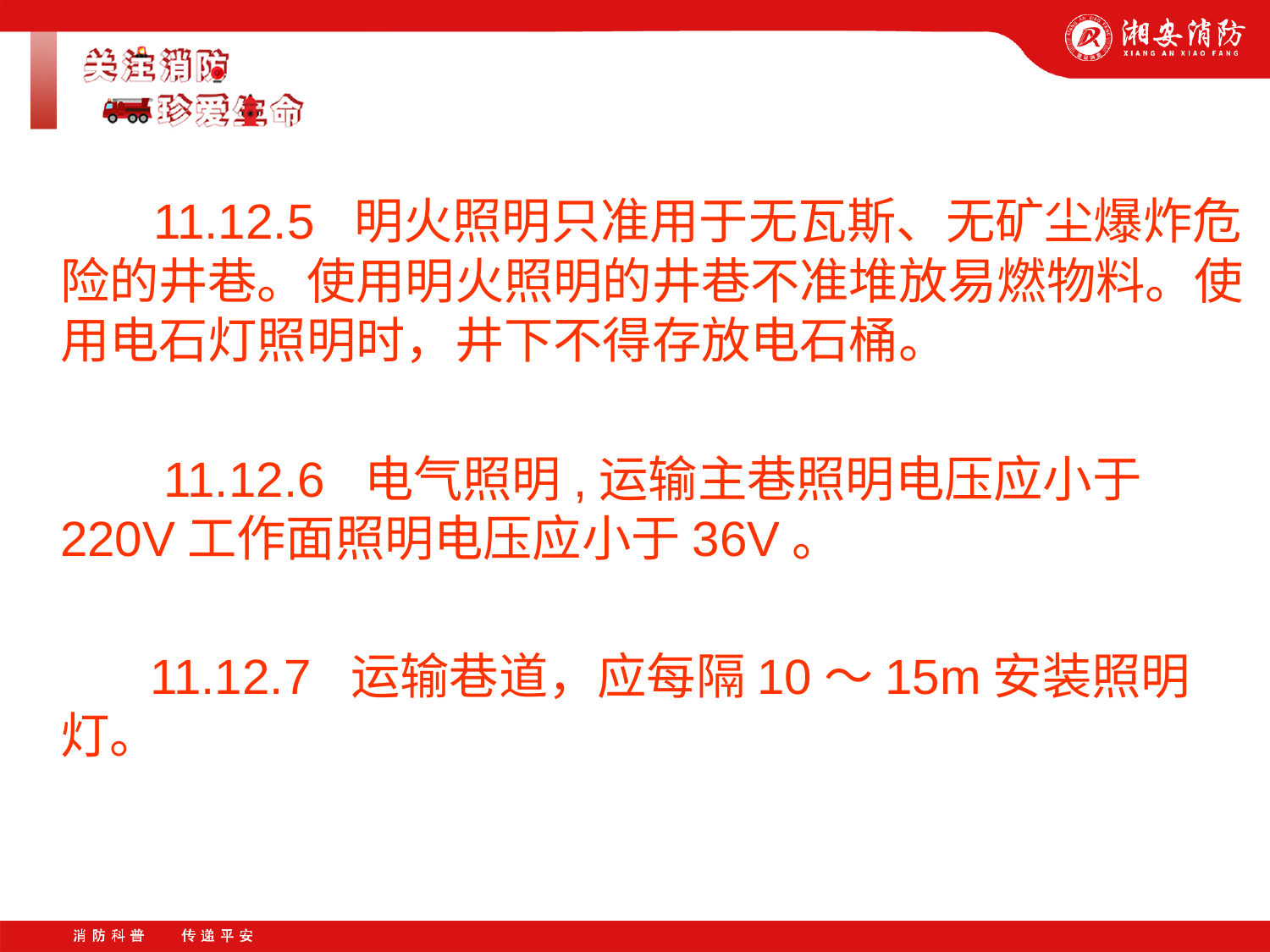

11.12.5  明火照明只准用于无瓦斯、无矿尘爆炸危险的井巷。使用明火照明的井巷不准堆放易燃物料。使用电石灯照明时，井下不得存放电石桶。

           11.12.6  电气照明,运输主巷照明电压应小于220V工作面照明电压应小于36V。

          11.12.7  运输巷道，应每隔10～15m安装照明灯。